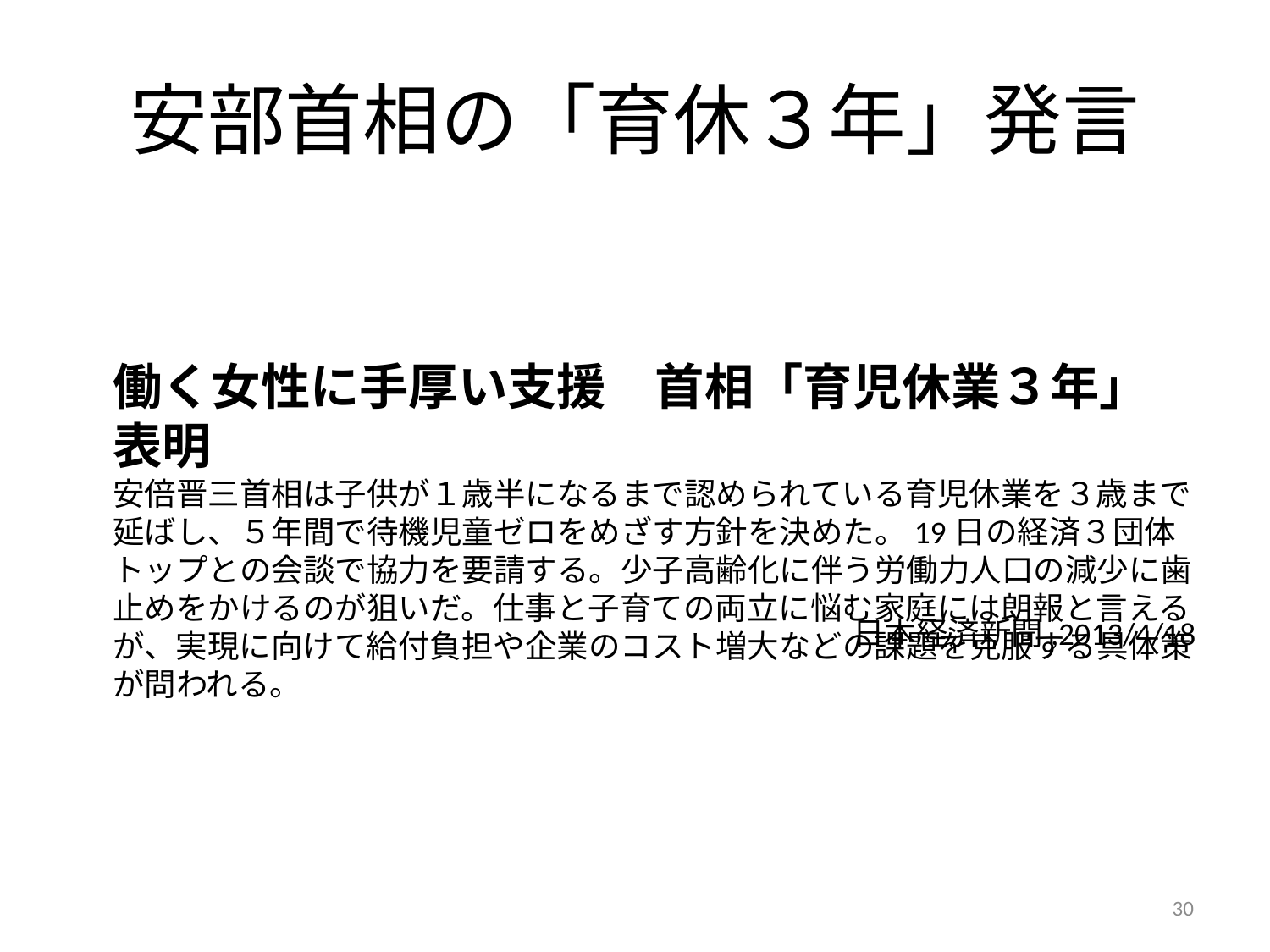

# 安部首相の「育休３年」発言
働く女性に手厚い支援　首相「育児休業３年」表明
安倍晋三首相は子供が１歳半になるまで認められている育児休業を３歳まで延ばし、５年間で待機児童ゼロをめざす方針を決めた。19日の経済３団体トップとの会談で協力を要請する。少子高齢化に伴う労働力人口の減少に歯止めをかけるのが狙いだ。仕事と子育ての両立に悩む家庭には朗報と言えるが、実現に向けて給付負担や企業のコスト増大などの課題を克服する具体策が問われる。
日本経済新聞,2013/4/18
30